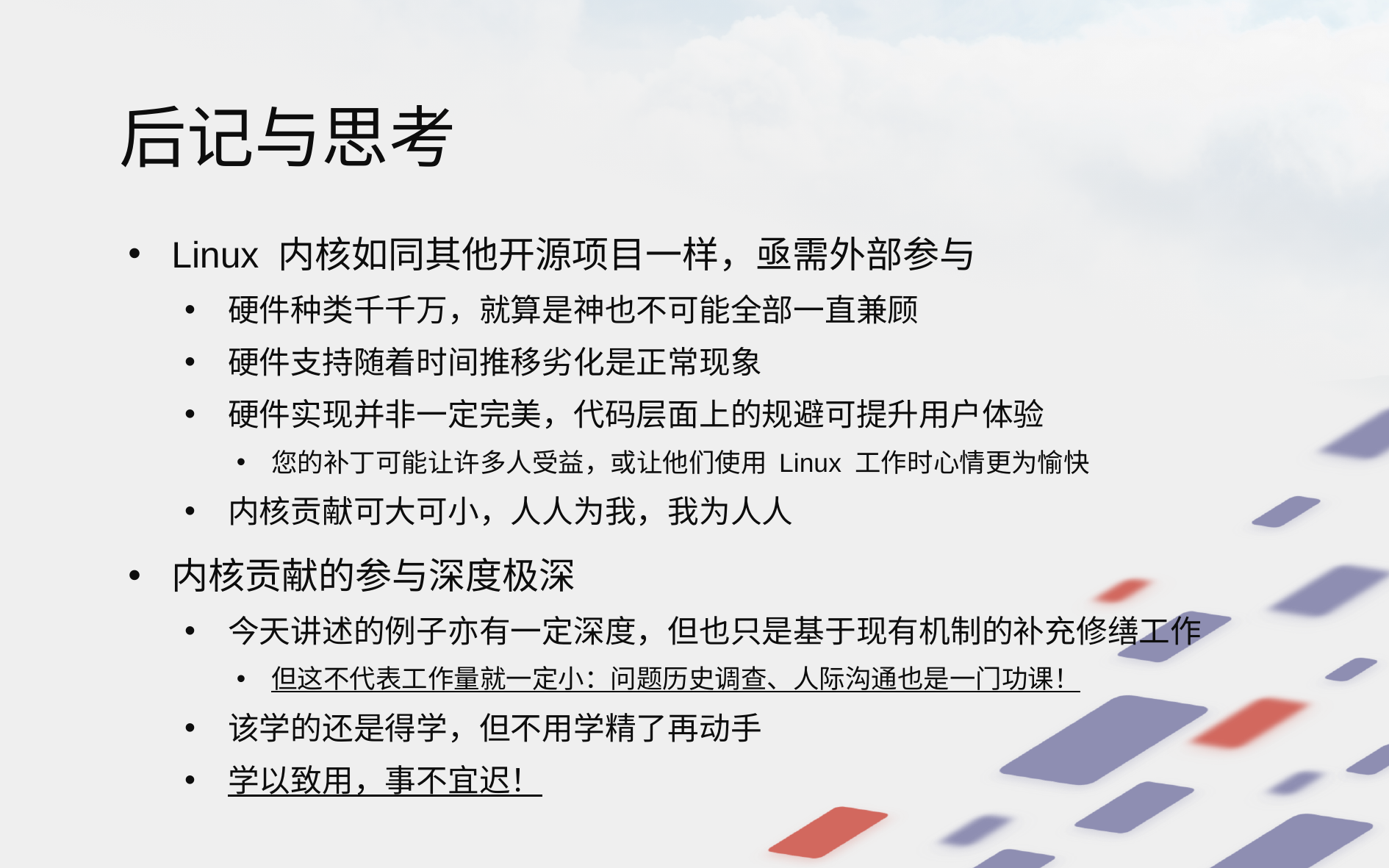

# 后记与思考
Linux 内核如同其他开源项目一样，亟需外部参与
硬件种类千千万，就算是神也不可能全部一直兼顾
硬件支持随着时间推移劣化是正常现象
硬件实现并非一定完美，代码层面上的规避可提升用户体验
您的补丁可能让许多人受益，或让他们使用 Linux 工作时心情更为愉快
内核贡献可大可小，人人为我，我为人人
内核贡献的参与深度极深
今天讲述的例子亦有一定深度，但也只是基于现有机制的补充修缮工作
但这不代表工作量就一定小：问题历史调查、人际沟通也是一门功课！
该学的还是得学，但不用学精了再动手
学以致用，事不宜迟！